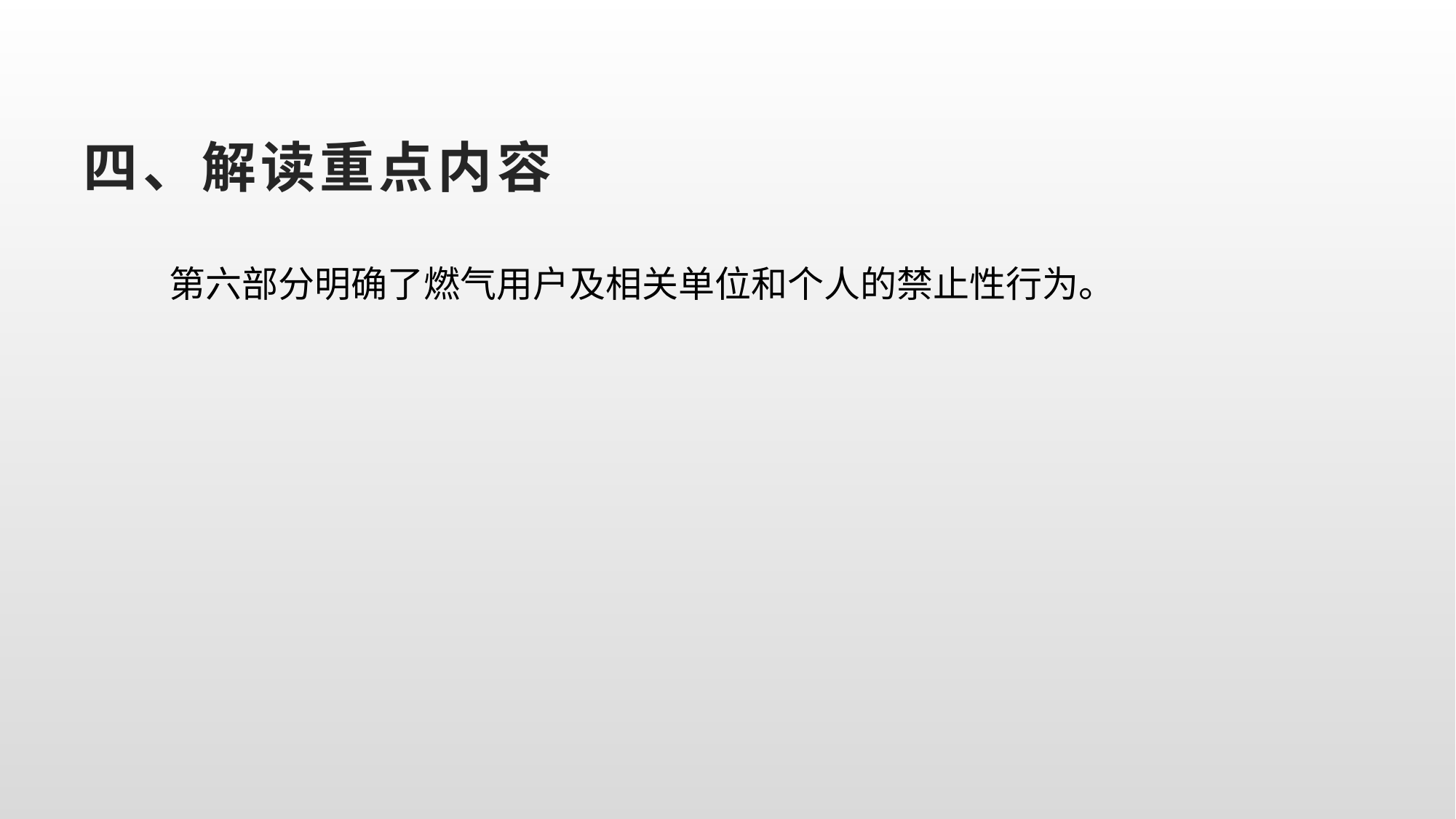

# 四、解读重点内容
第六部分明确了燃气用户及相关单位和个人的禁止性行为。